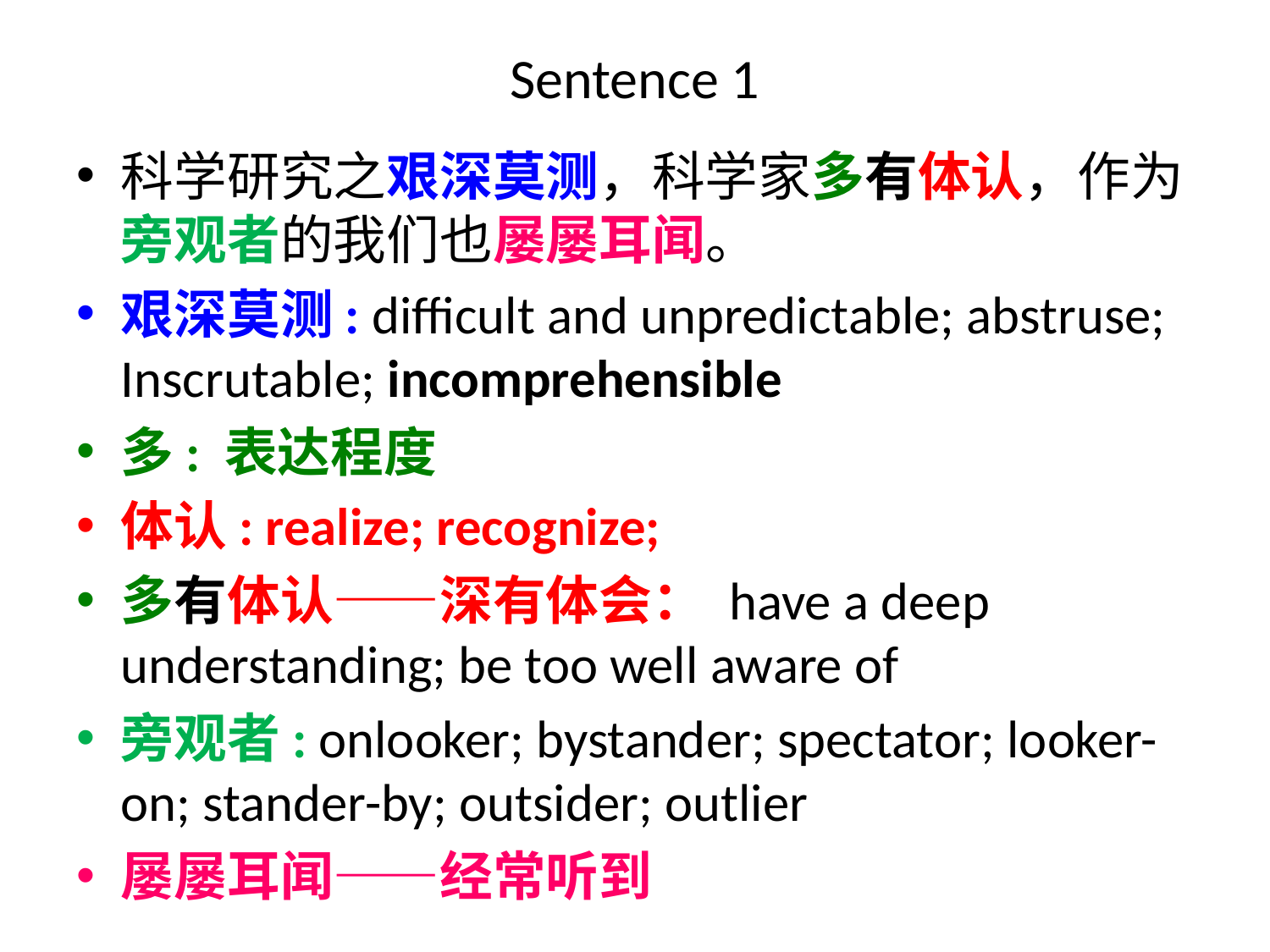

# Sentence 1
科学研究之艰深莫测，科学家多有体认，作为旁观者的我们也屡屡耳闻。
艰深莫测: difficult and unpredictable; abstruse; Inscrutable; incomprehensible
多: 表达程度
体认: realize; recognize;
多有体认——深有体会： have a deep understanding; be too well aware of
旁观者: onlooker; bystander; spectator; looker-on; stander-by; outsider; outlier
屡屡耳闻——经常听到